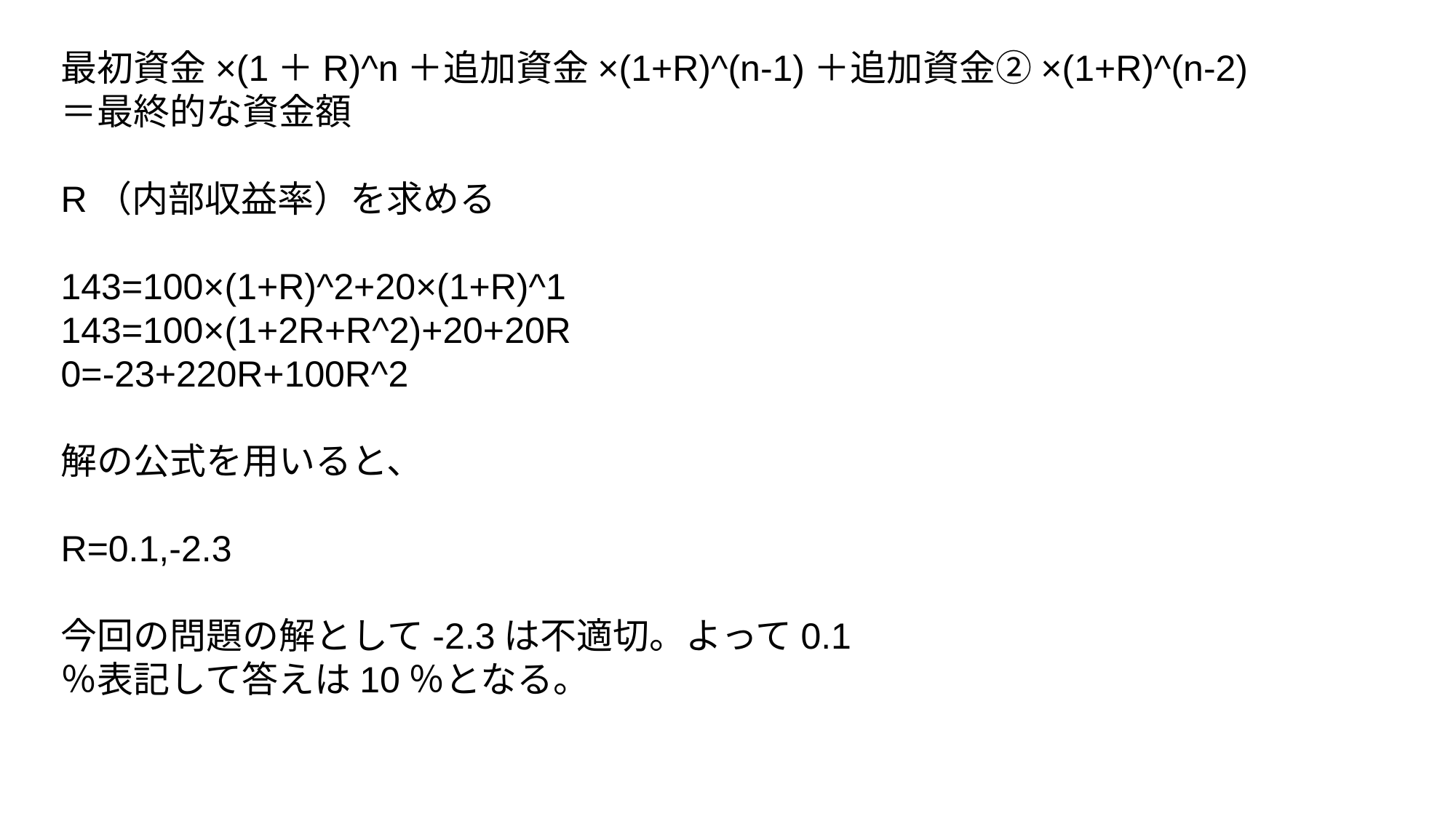

最初資金×(1＋R)^n＋追加資金×(1+R)^(n-1)＋追加資金②×(1+R)^(n-2)
＝最終的な資金額

R（内部収益率）を求める

143=100×(1+R)^2+20×(1+R)^1
143=100×(1+2R+R^2)+20+20R
0=-23+220R+100R^2

解の公式を用いると、

R=0.1,-2.3

今回の問題の解として-2.3は不適切。よって0.1
％表記して答えは10％となる。